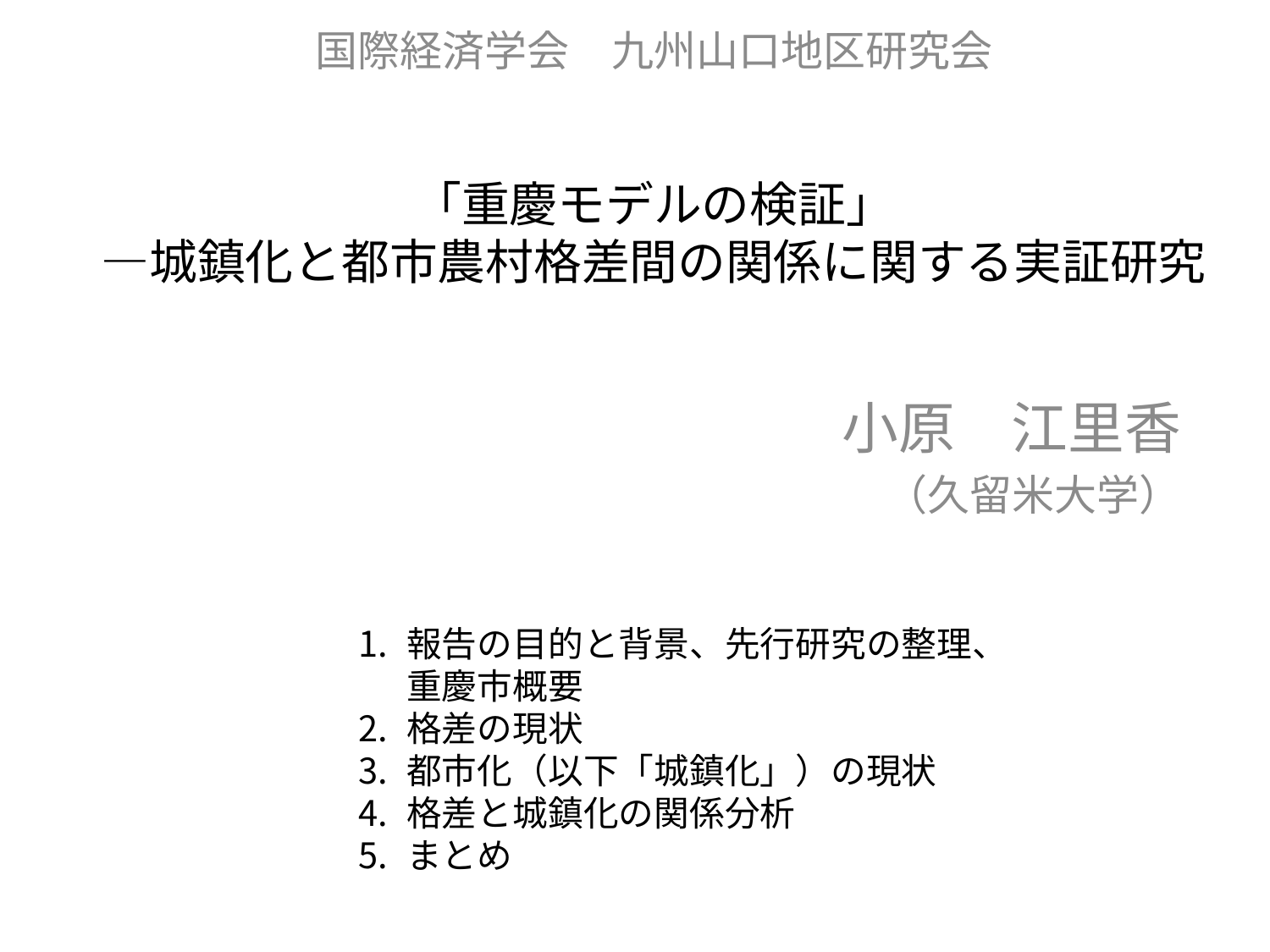

国際経済学会　九州山口地区研究会
# 「重慶モデルの検証」 ―城鎮化と都市農村格差間の関係に関する実証研究
小原　江里香
（久留米大学）
報告の目的と背景、先行研究の整理、重慶市概要
格差の現状
都市化（以下「城鎮化」）の現状
格差と城鎮化の関係分析
まとめ